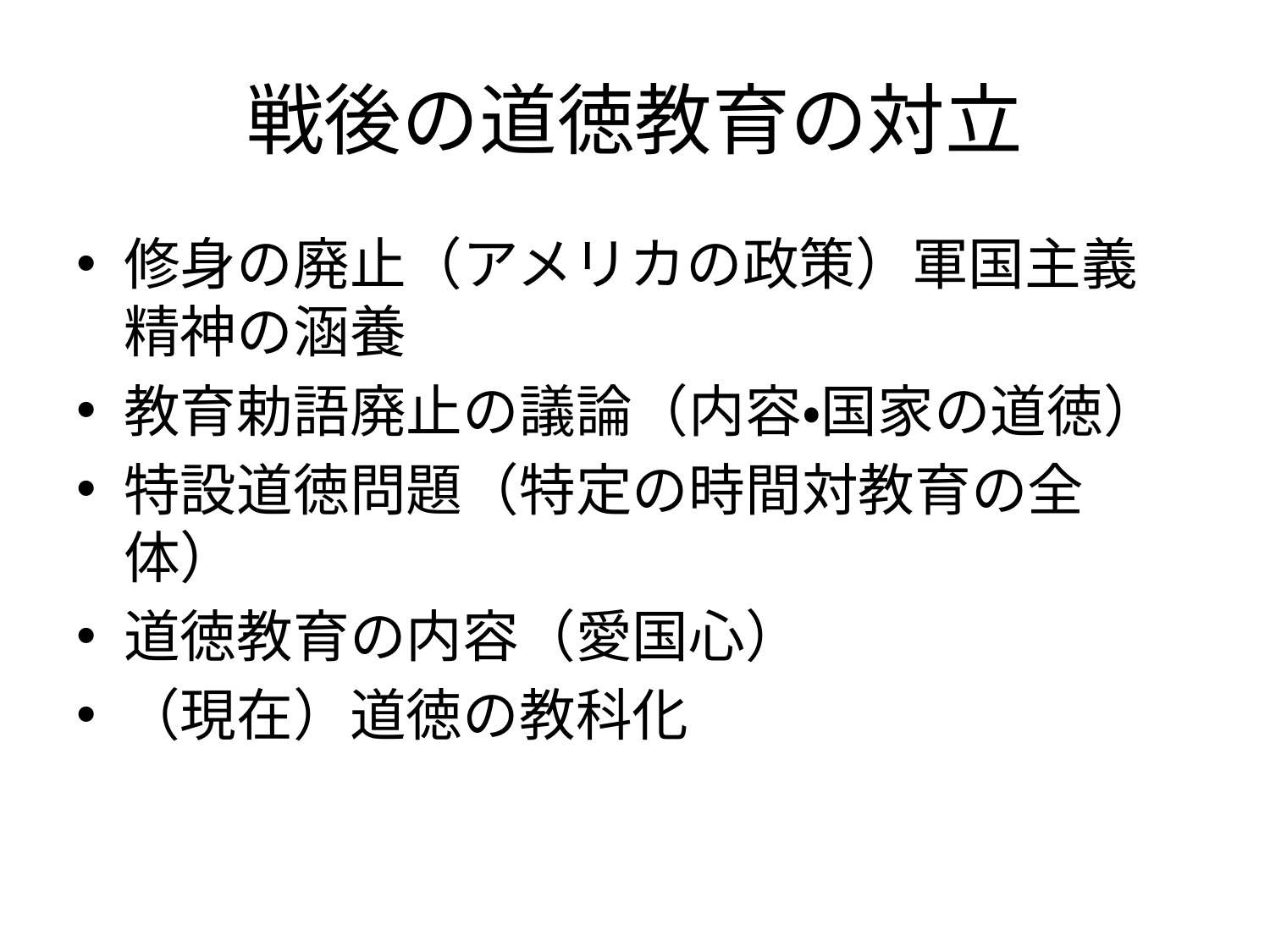

# 戦後の道徳教育の対立
修身の廃止（アメリカの政策）軍国主義精神の涵養
教育勅語廃止の議論（内容・国家の道徳）
特設道徳問題（特定の時間対教育の全体）
道徳教育の内容（愛国心）
（現在）道徳の教科化